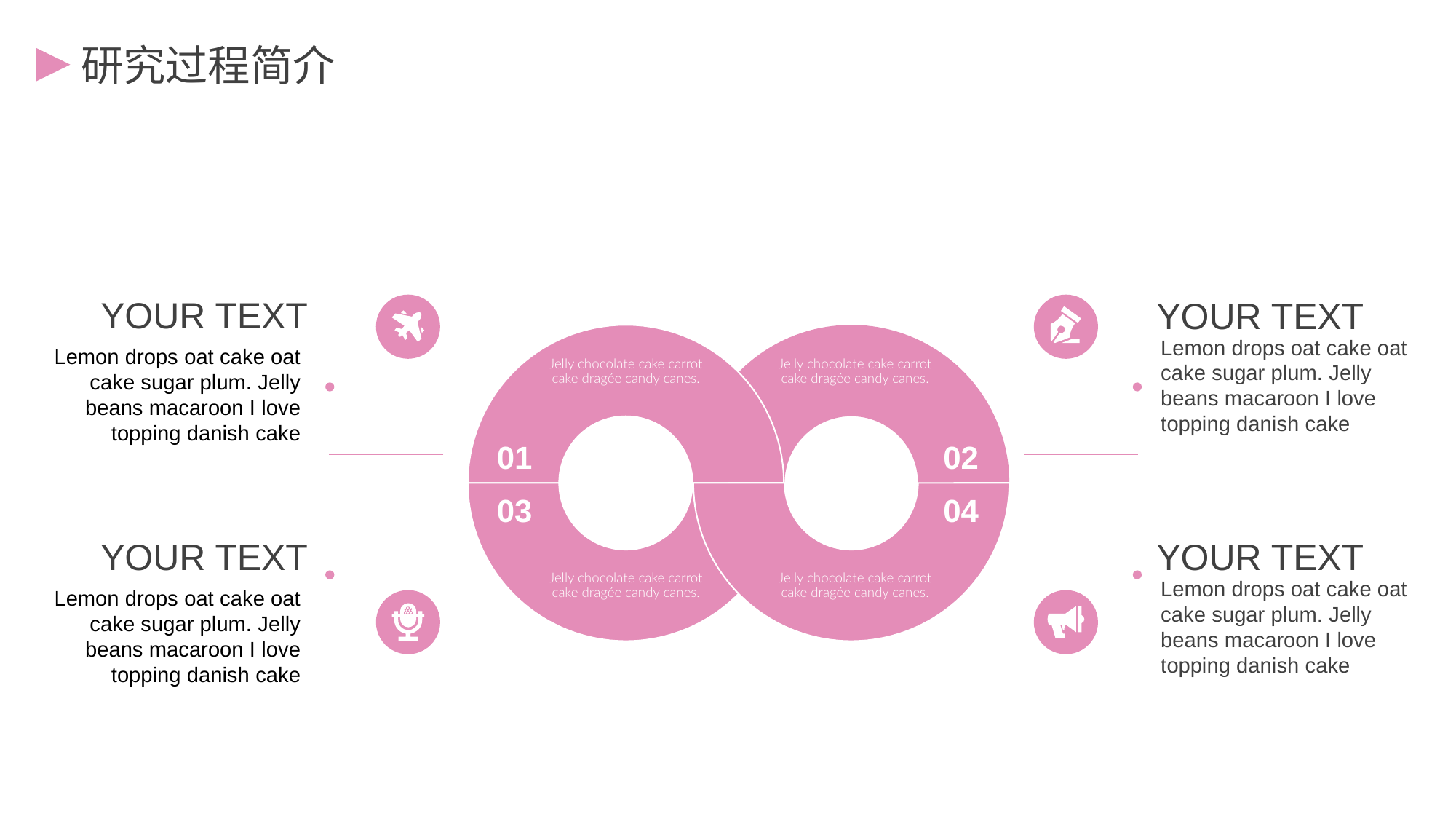

研究过程简介

Jelly chocolate cake carrot cake dragée candy canes.
Jelly chocolate cake carrot cake dragée candy canes.
01
02
03
04
Jelly chocolate cake carrot cake dragée candy canes.
Jelly chocolate cake carrot cake dragée candy canes.

 YOUR TEXT
Lemon drops oat cake oat cake sugar plum. Jelly beans macaroon I love topping danish cake
 YOUR TEXT
Lemon drops oat cake oat cake sugar plum. Jelly beans macaroon I love topping danish cake
 YOUR TEXT
Lemon drops oat cake oat cake sugar plum. Jelly beans macaroon I love topping danish cake
 YOUR TEXT
Lemon drops oat cake oat cake sugar plum. Jelly beans macaroon I love topping danish cake